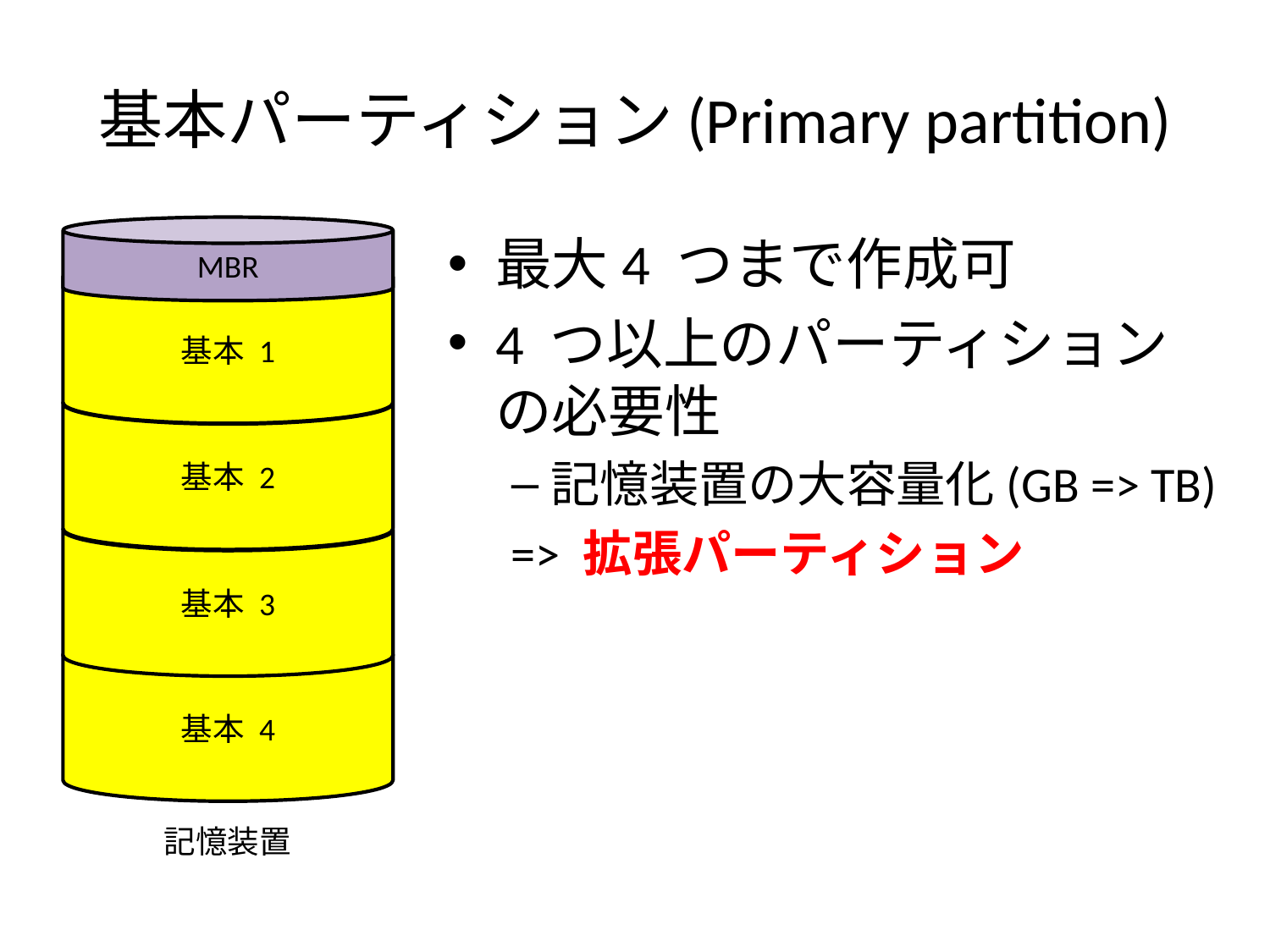

# 基本パーティション(Primary partition)
MBR
最大4 つまで作成可
4 つ以上のパーティションの必要性
記憶装置の大容量化(GB => TB)
=> 拡張パーティション
基本 1
基本 2
基本 3
基本 4
記憶装置